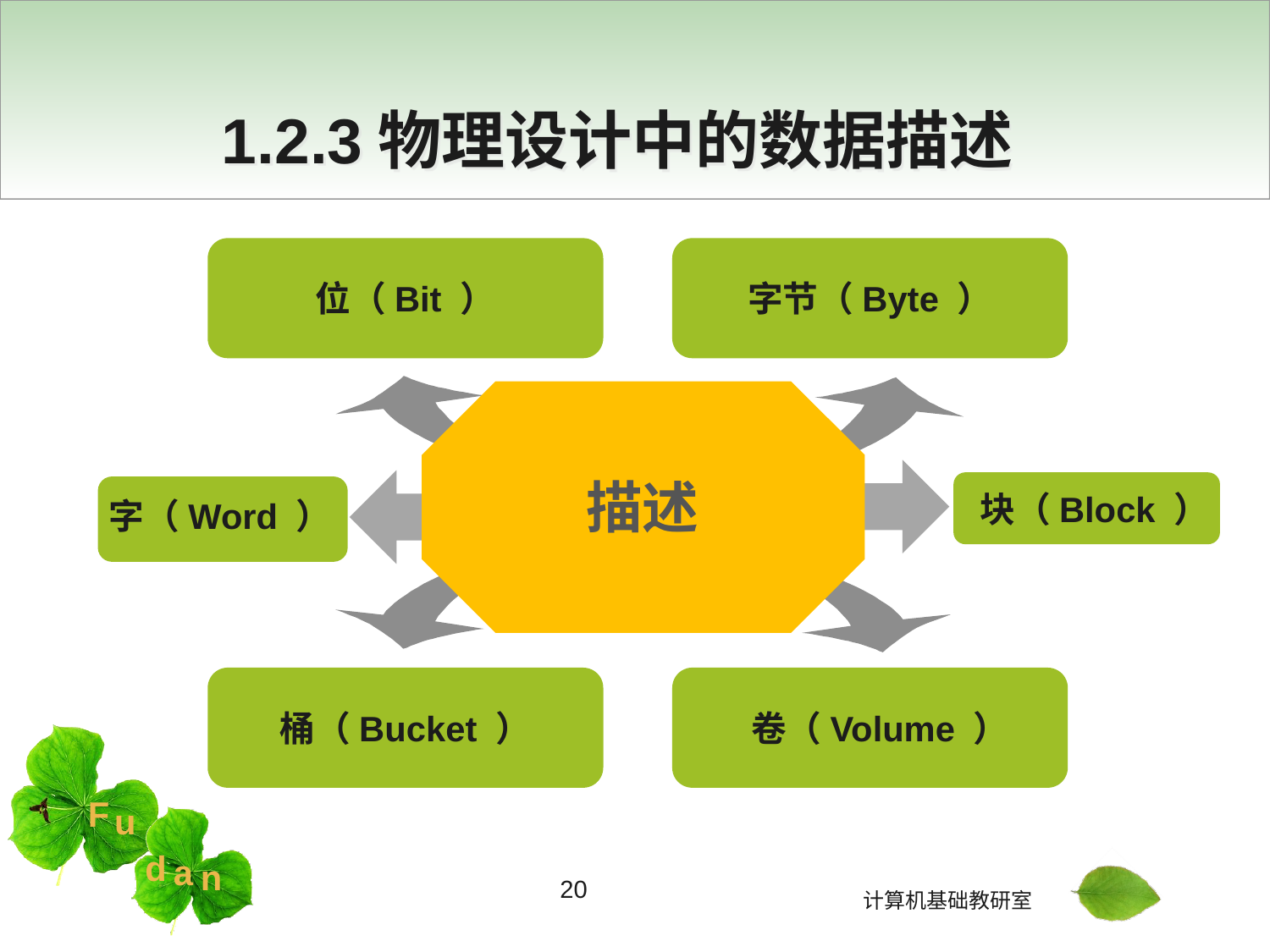

1.2.3物理设计中的数据描述

位（Bit ）
字节（Byte ）

描述

块（Block ）
字（Word ）

桶（Bucket ）
卷（Volume ）
20